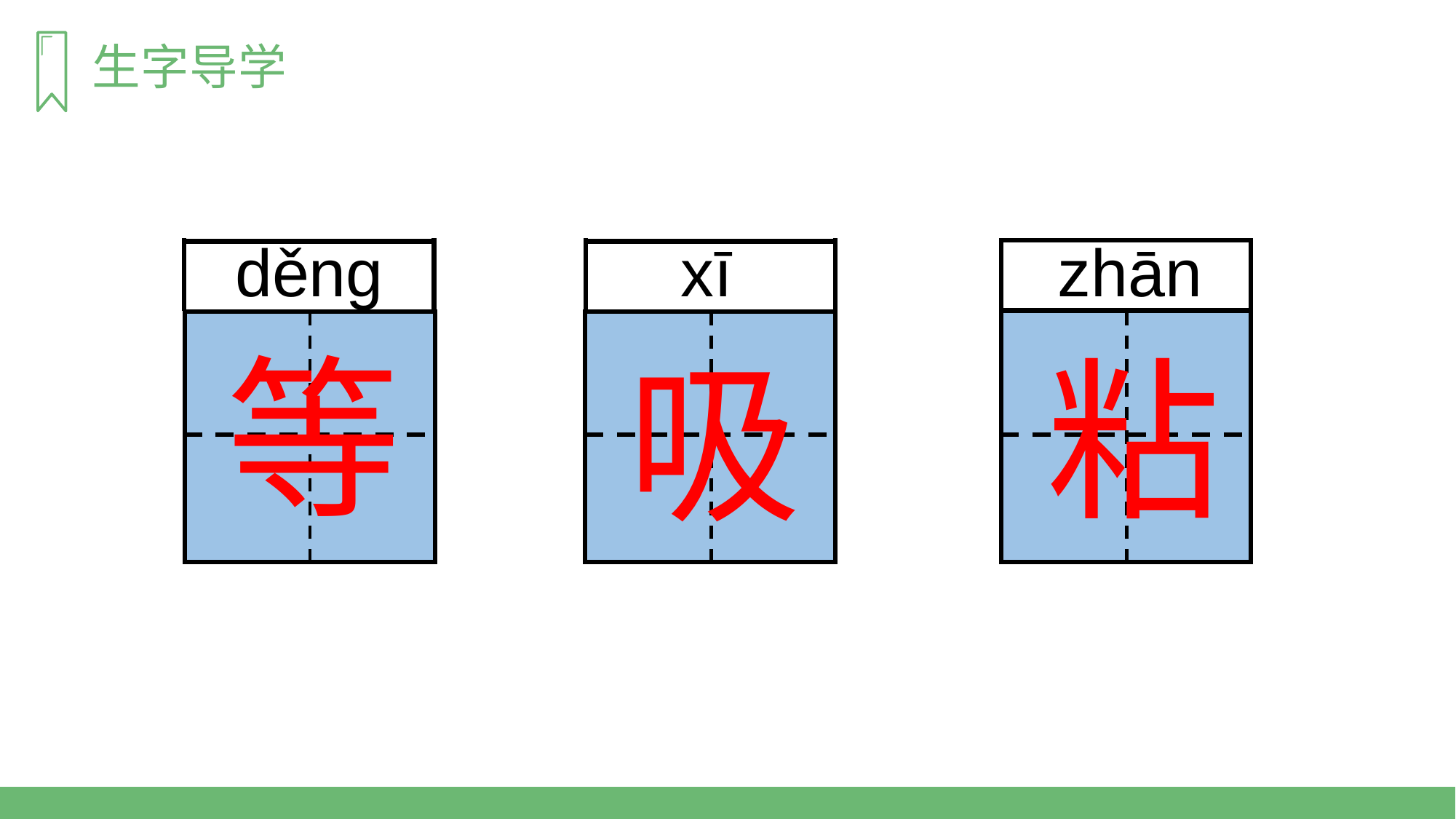

生字导学

děnɡ

等
xī

吸
zhān

粘